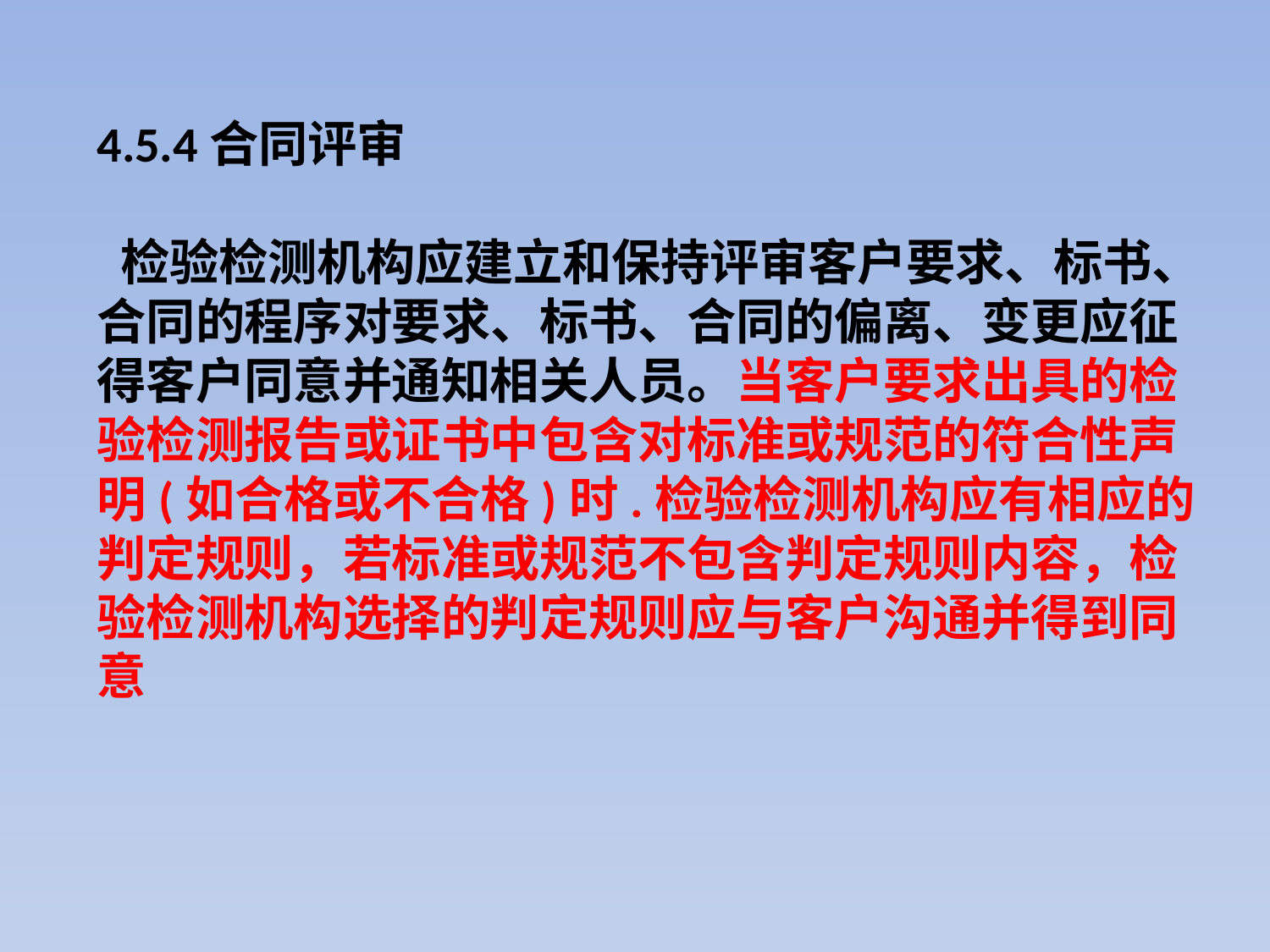

4.5.4合同评审

 检验检测机构应建立和保持评审客户要求、标书、合同的程序对要求、标书、合同的偏离、变更应征得客户同意并通知相关人员。当客户要求出具的检验检测报告或证书中包含对标准或规范的符合性声明(如合格或不合格)时.检验检测机构应有相应的判定规则，若标准或规范不包含判定规则内容，检验检测机构选择的判定规则应与客户沟通并得到同意